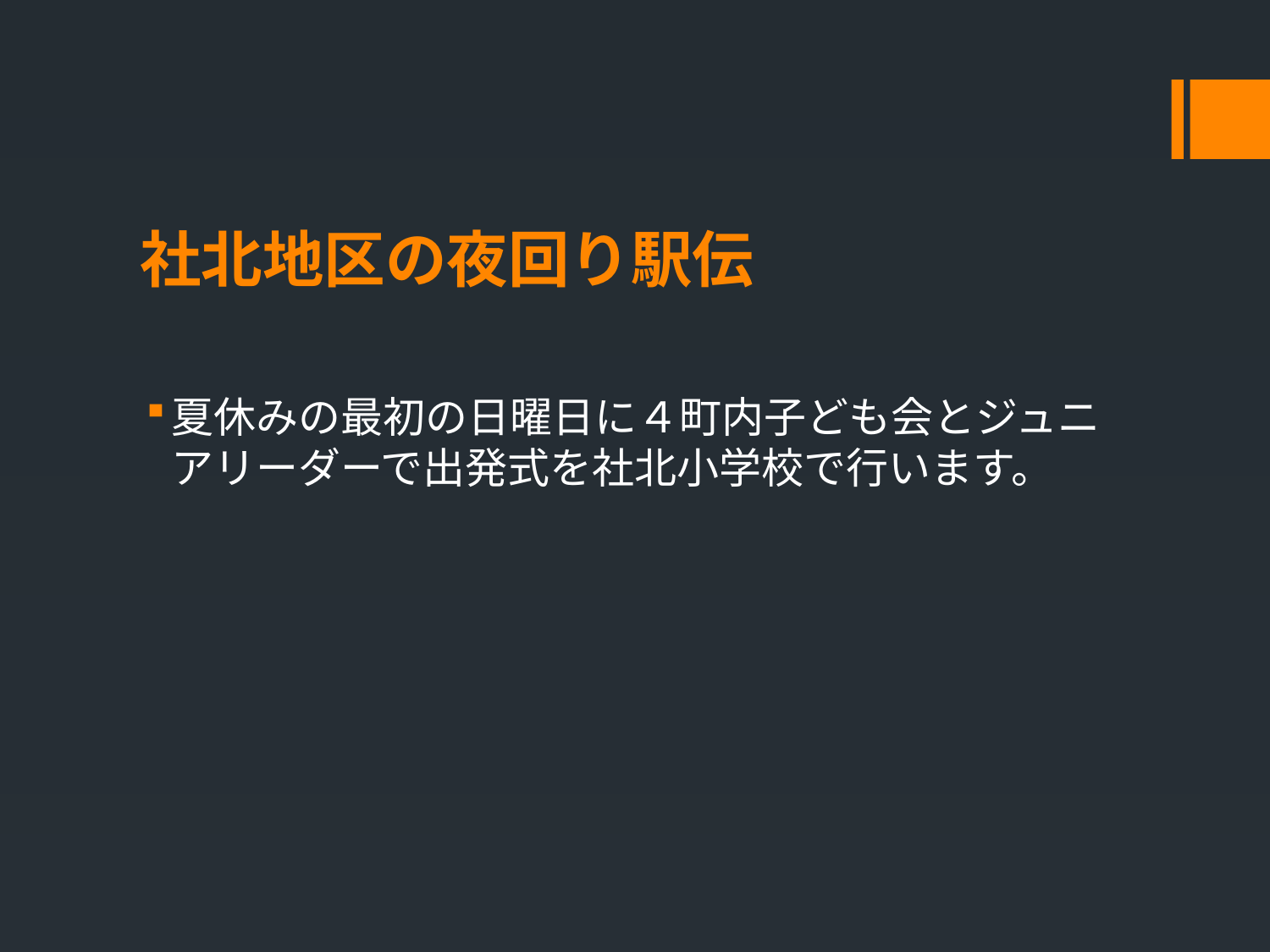

# 社北地区の夜回り駅伝
夏休みの最初の日曜日に４町内子ども会とジュニアリーダーで出発式を社北小学校で行います。